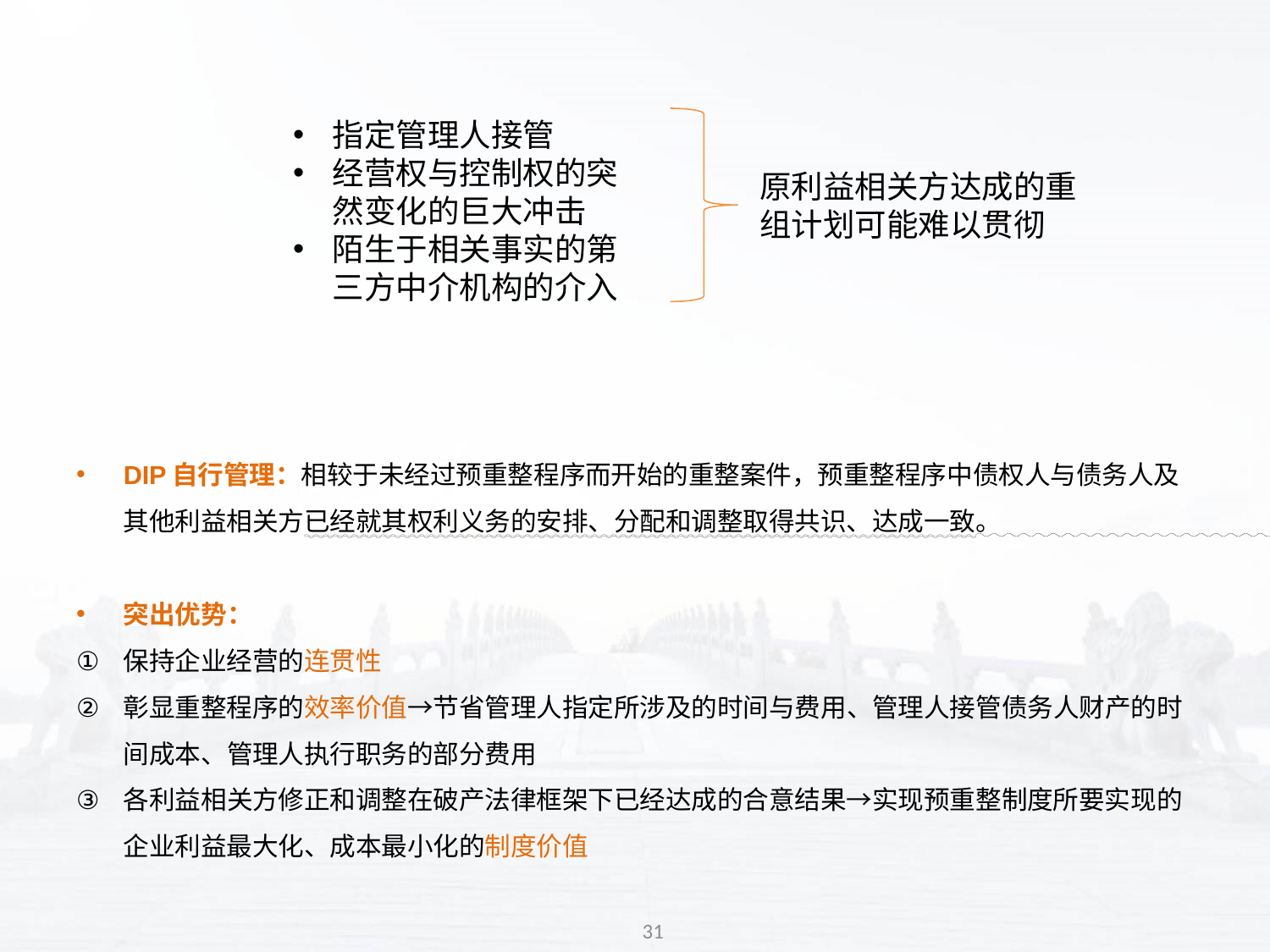

DIP自行管理：相较于未经过预重整程序而开始的重整案件，预重整程序中债权人与债务人及其他利益相关方已经就其权利义务的安排、分配和调整取得共识、达成一致。

突出优势：
保持企业经营的连贯性
彰显重整程序的效率价值→节省管理人指定所涉及的时间与费用、管理人接管债务人财产的时间成本、管理人执行职务的部分费用
各利益相关方修正和调整在破产法律框架下已经达成的合意结果→实现预重整制度所要实现的企业利益最大化、成本最小化的制度价值

指定管理人接管
经营权与控制权的突然变化的巨大冲击
陌生于相关事实的第三方中介机构的介入
原利益相关方达成的重组计划可能难以贯彻
31